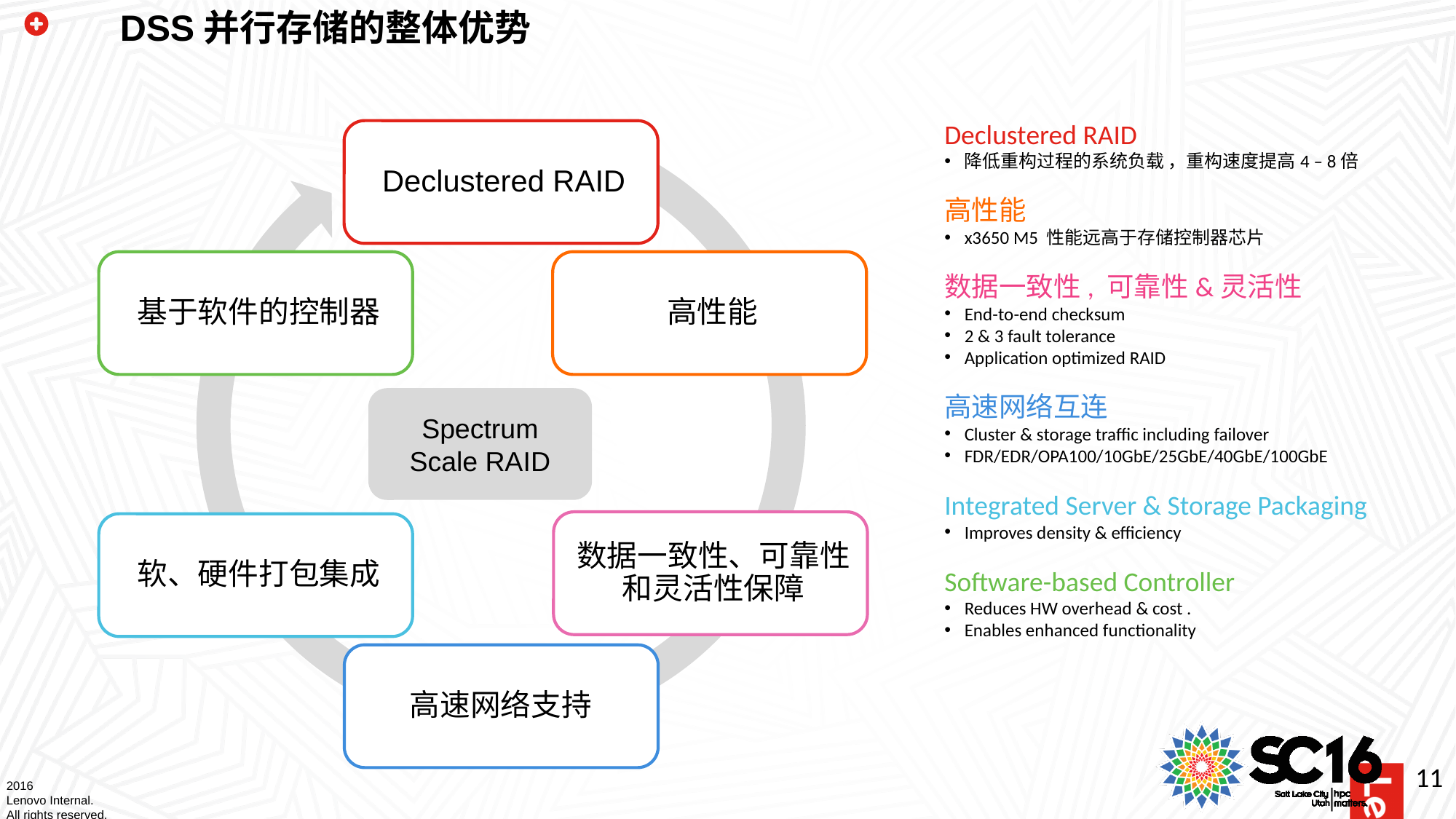

DSS并行存储的整体优势
Declustered RAID
降低重构过程的系统负载 ，重构速度提高4 – 8倍
高性能
x3650 M5 性能远高于存储控制器芯片
数据一致性, 可靠性&灵活性
End-to-end checksum
2 & 3 fault tolerance
Application optimized RAID
高速网络互连
Cluster & storage traffic including failover
FDR/EDR/OPA100/10GbE/25GbE/40GbE/100GbE
Integrated Server & Storage Packaging
Improves density & efficiency
Software-based Controller
Reduces HW overhead & cost .
Enables enhanced functionality
Declustered RAID
高性能
高速网络支持
数据一致性、可靠性和灵活性保障
软、硬件打包集成
基于软件的控制器
Spectrum Scale RAID
2016
Lenovo Internal. All rights reserved.